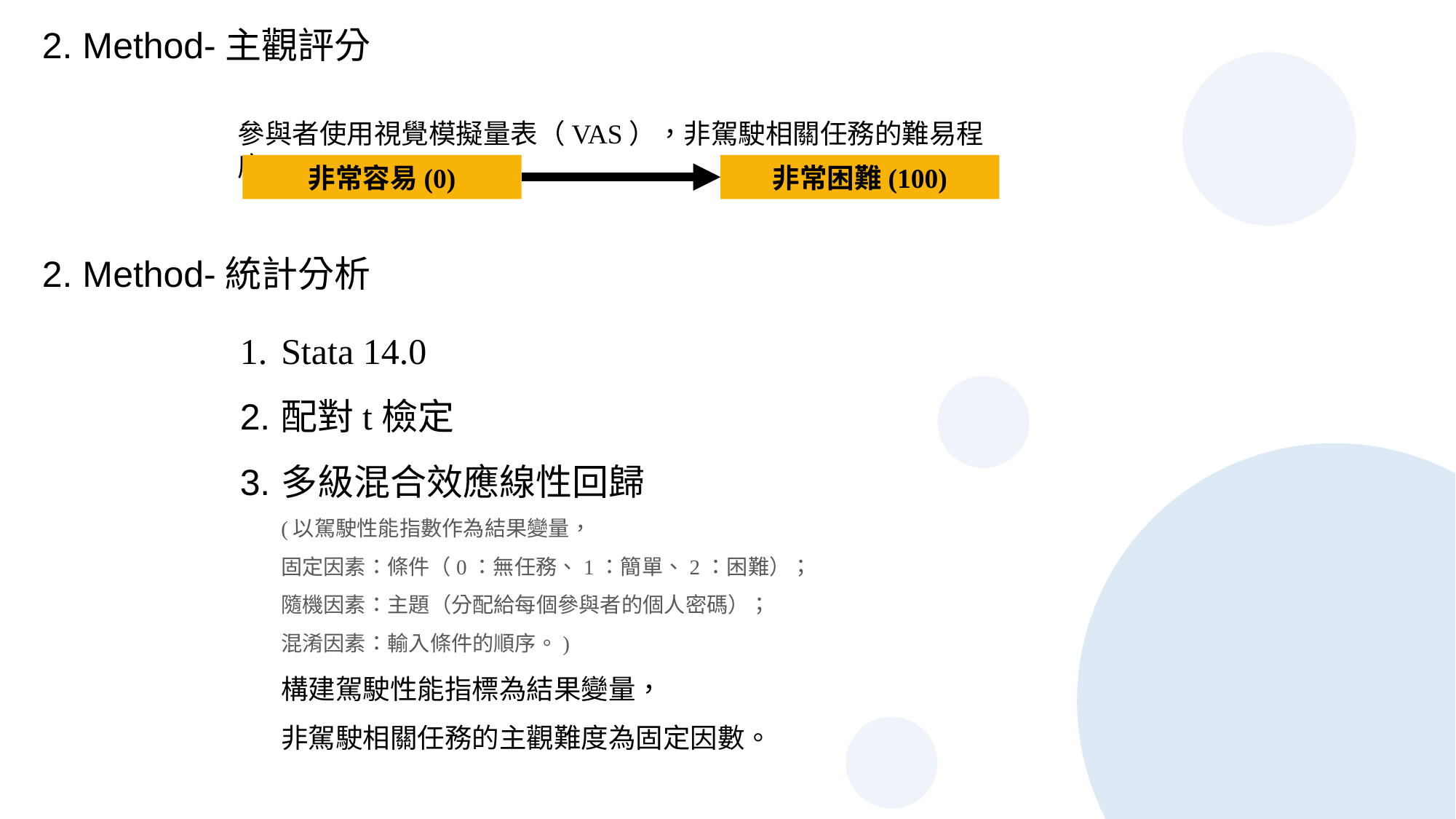

2. Method-主觀評分

參與者使用視覺模擬量表（VAS），非駕駛相關任務的難易程度
非常容易(0)
非常困難(100)
2. Method-統計分析
Stata 14.0
配對t檢定
多級混合效應線性回歸
(以駕駛性能指數作為結果變量，
固定因素：條件（0：無任務、1：簡單、2：困難）；
隨機因素：主題（分配給每個參與者的個人密碼）；
混淆因素：輸入條件的順序。)
構建駕駛性能指標為結果變量，
非駕駛相關任務的主觀難度為固定因數。